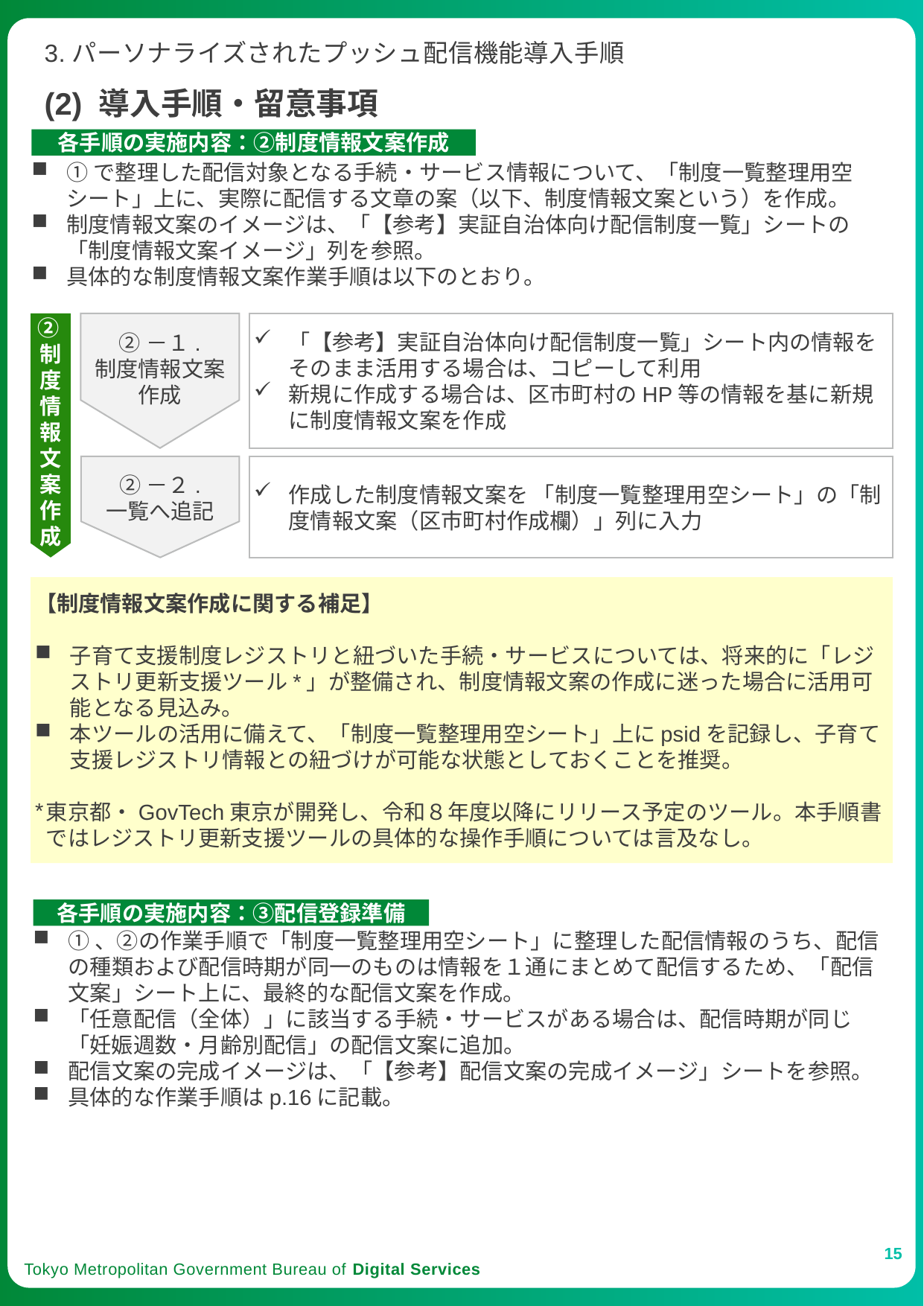

3.パーソナライズされたプッシュ配信機能導入手順
(2) 導入手順・留意事項
各手順の実施内容：②制度情報文案作成
①で整理した配信対象となる手続・サービス情報について、「制度一覧整理用空シート」上に、実際に配信する文章の案（以下、制度情報文案という）を作成。
制度情報文案のイメージは、「【参考】実証自治体向け配信制度一覧」シートの「制度情報文案イメージ」列を参照。
具体的な制度情報文案作業手順は以下のとおり。
②－１.
制度情報文案
作成
「【参考】実証自治体向け配信制度一覧」シート内の情報をそのまま活用する場合は、コピーして利用
新規に作成する場合は、区市町村のHP等の情報を基に新規に制度情報文案を作成
②制度情報文案作成
②－２.
一覧へ追記
作成した制度情報文案を 「制度一覧整理用空シート」の「制度情報文案（区市町村作成欄）」列に入力
【制度情報文案作成に関する補足】
子育て支援制度レジストリと紐づいた手続・サービスについては、将来的に「レジストリ更新支援ツール*」が整備され、制度情報文案の作成に迷った場合に活用可能となる見込み。
本ツールの活用に備えて、「制度一覧整理用空シート」上にpsidを記録し、子育て支援レジストリ情報との紐づけが可能な状態としておくことを推奨。
東京都・GovTech東京が開発し、令和８年度以降にリリース予定のツール。本手順書ではレジストリ更新支援ツールの具体的な操作手順については言及なし。
各手順の実施内容：③配信登録準備
①、②の作業手順で「制度一覧整理用空シート」に整理した配信情報のうち、配信の種類および配信時期が同一のものは情報を１通にまとめて配信するため、「配信文案」シート上に、最終的な配信文案を作成。
「任意配信（全体）」に該当する手続・サービスがある場合は、配信時期が同じ「妊娠週数・月齢別配信」の配信文案に追加。
配信文案の完成イメージは、「【参考】配信文案の完成イメージ」シートを参照。
具体的な作業手順はp.16に記載。
15